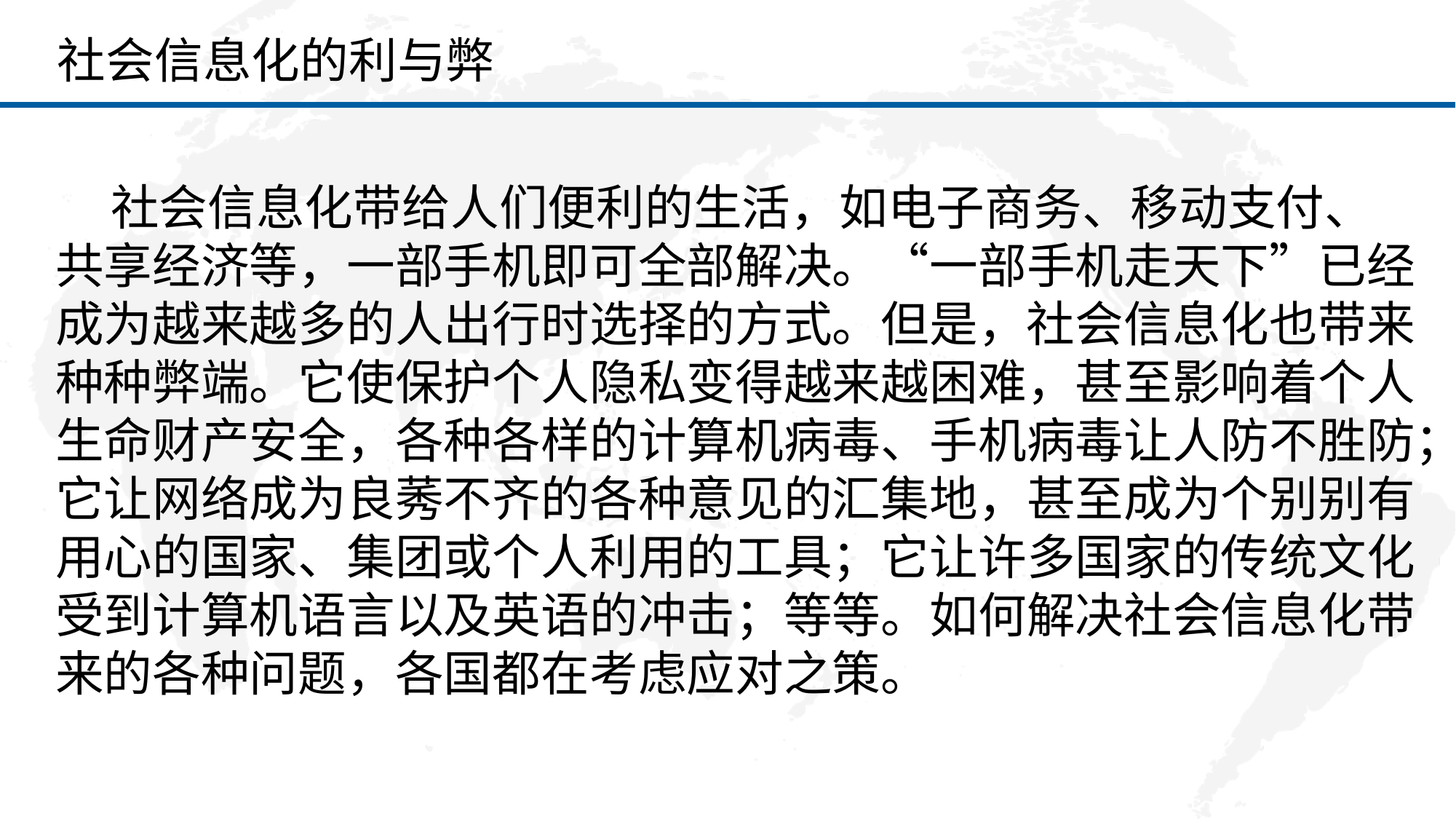

社会信息化的利与弊
    社会信息化带给人们便利的生活，如电子商务、移动支付、共享经济等，一部手机即可全部解决。“一部手机走天下”已经成为越来越多的人出行时选择的方式。但是，社会信息化也带来种种弊端。它使保护个人隐私变得越来越困难，甚至影响着个人生命财产安全，各种各样的计算机病毒、手机病毒让人防不胜防；它让网络成为良莠不齐的各种意见的汇集地，甚至成为个别别有用心的国家、集团或个人利用的工具；它让许多国家的传统文化受到计算机语言以及英语的冲击；等等。如何解决社会信息化带来的各种问题，各国都在考虑应对之策。